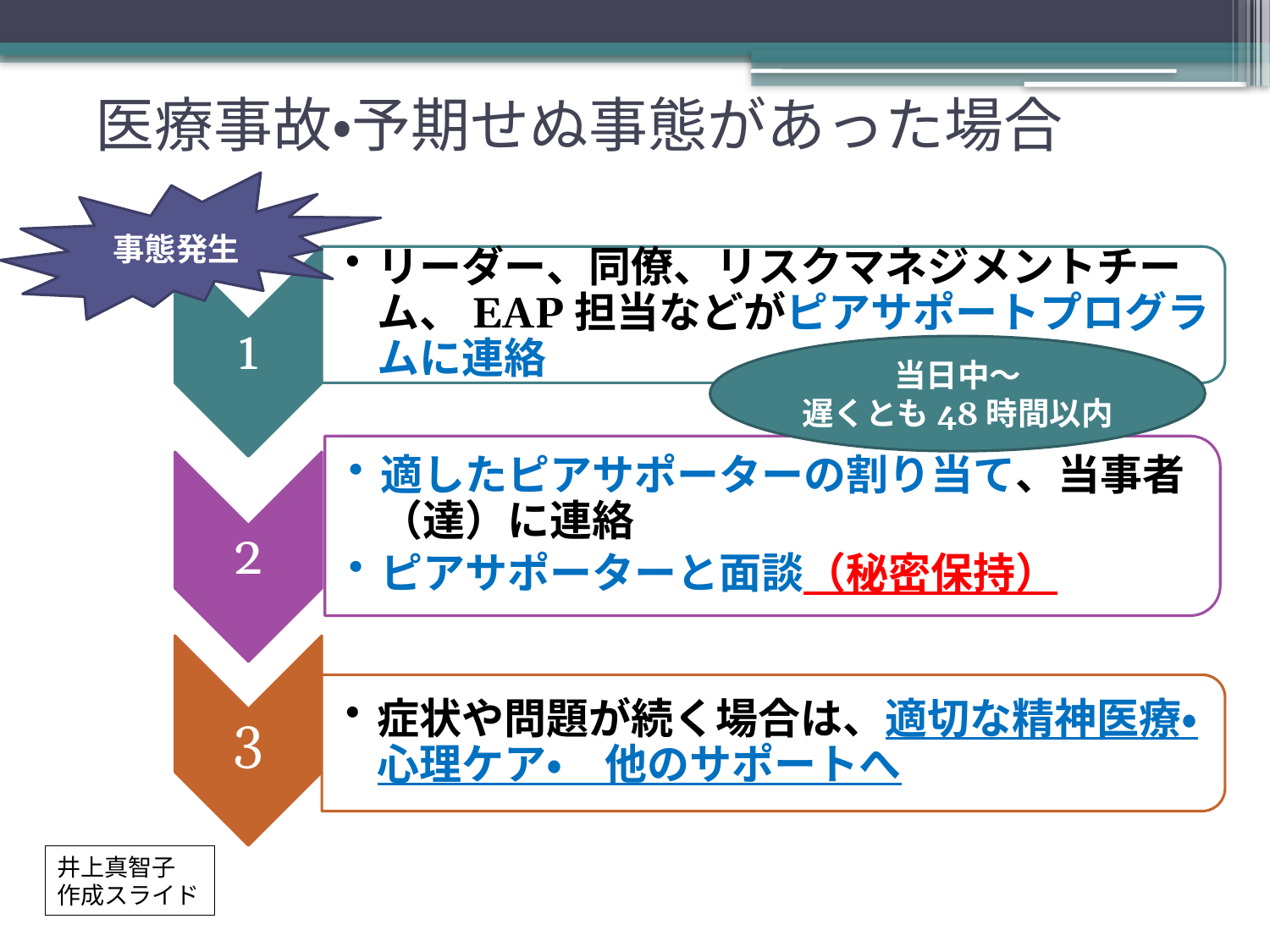

# 医療事故・予期せぬ事態があった場合
事態発生
1
リーダー、同僚、リスクマネジメントチーム、EAP担当などがピアサポートプログラムに連絡
2
適したピアサポーターの割り当て、当事者（達）に連絡
ピアサポーターと面談（秘密保持）
3
症状や問題が続く場合は、適切な精神医療・心理ケア・　他のサポートへ
当日中～
遅くとも48時間以内
井上真智子
作成スライド